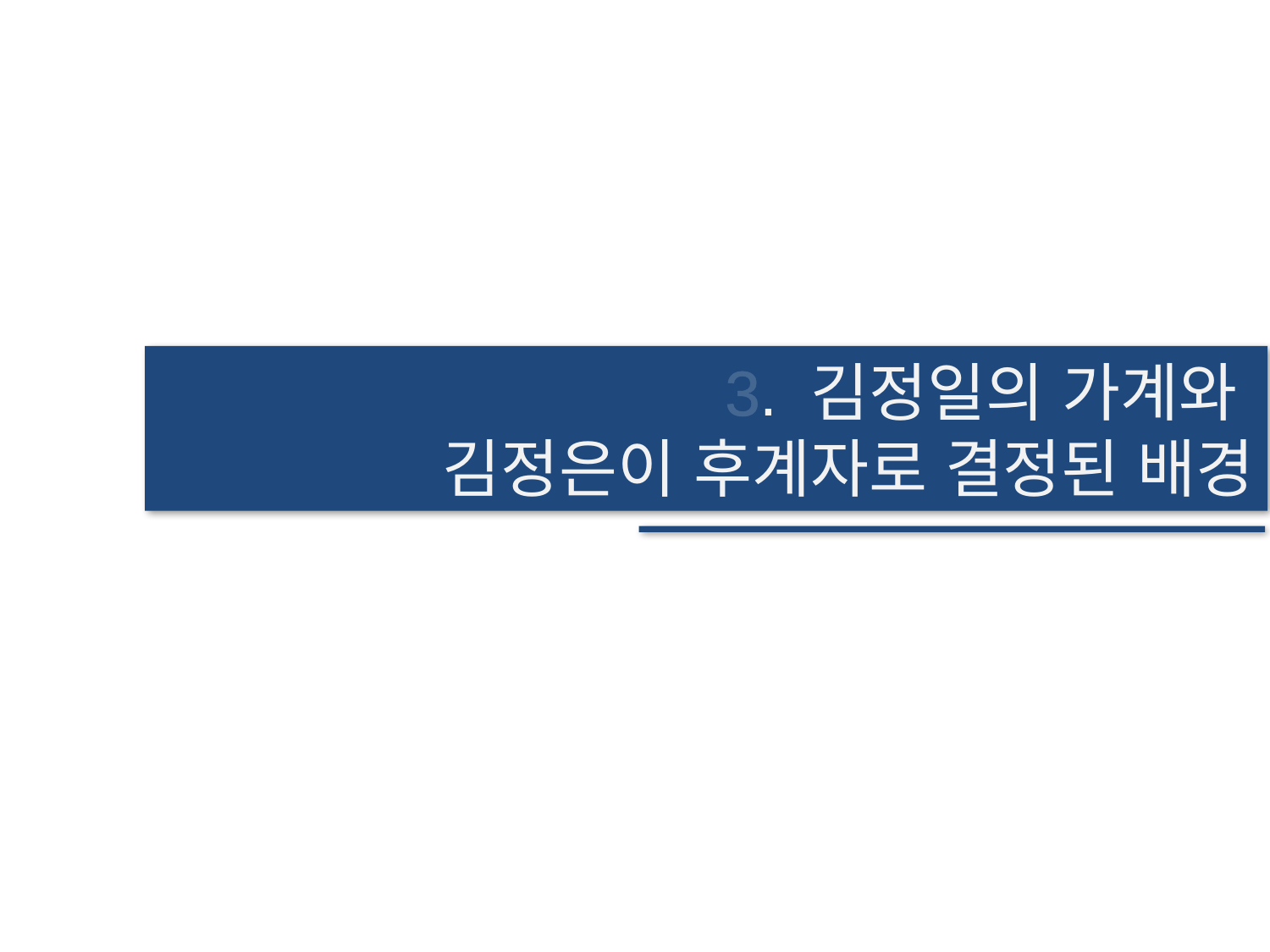

3. 김정일의 가계와
김정은이 후계자로 결정된 배경